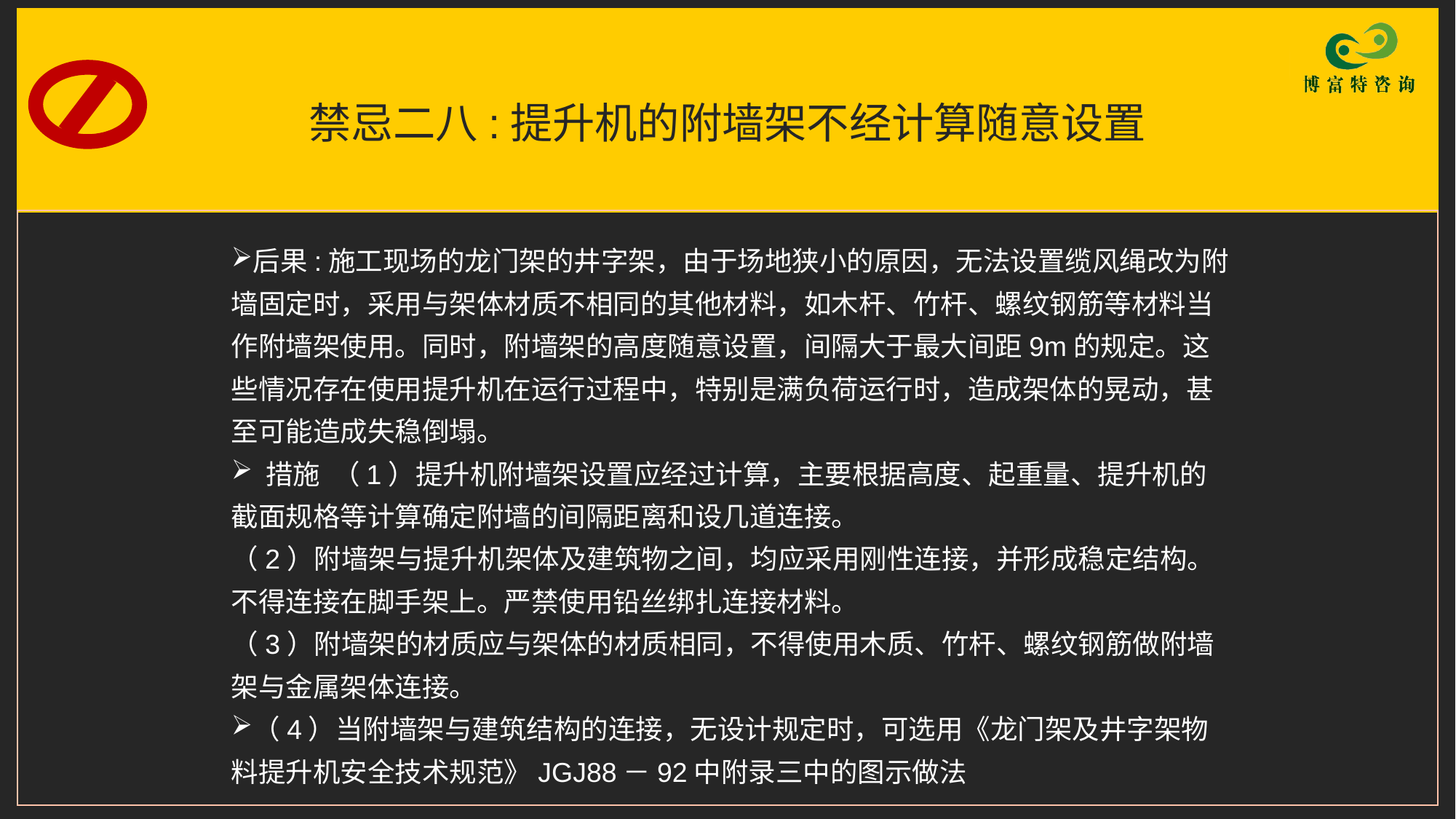

# 禁忌二八:提升机的附墙架不经计算随意设置
后果:施工现场的龙门架的井字架，由于场地狭小的原因，无法设置缆风绳改为附墙固定时，采用与架体材质不相同的其他材料，如木杆、竹杆、螺纹钢筋等材料当作附墙架使用。同时，附墙架的高度随意设置，间隔大于最大间距9m的规定。这些情况存在使用提升机在运行过程中，特别是满负荷运行时，造成架体的晃动，甚至可能造成失稳倒塌。
 措施  （1）提升机附墙架设置应经过计算，主要根据高度、起重量、提升机的截面规格等计算确定附墙的间隔距离和设几道连接。
（2）附墙架与提升机架体及建筑物之间，均应采用刚性连接，并形成稳定结构。不得连接在脚手架上。严禁使用铅丝绑扎连接材料。
（3）附墙架的材质应与架体的材质相同，不得使用木质、竹杆、螺纹钢筋做附墙架与金属架体连接。
（4）当附墙架与建筑结构的连接，无设计规定时，可选用《龙门架及井字架物料提升机安全技术规范》JGJ88－92中附录三中的图示做法